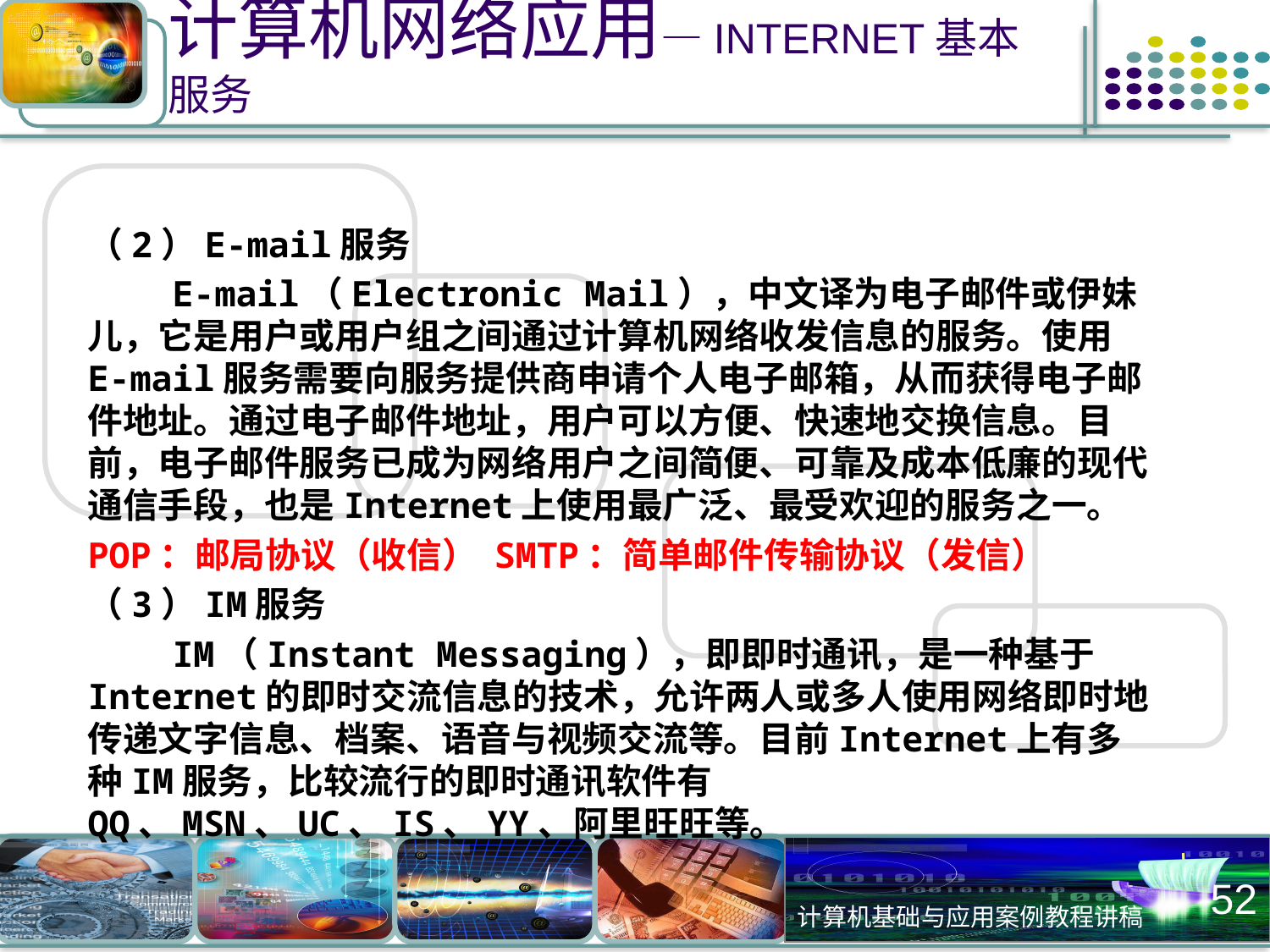

# 计算机网络应用—INTERNET基本服务
（2）E-mail服务
    E-mail（Electronic Mail），中文译为电子邮件或伊妹儿，它是用户或用户组之间通过计算机网络收发信息的服务。使用E-mail服务需要向服务提供商申请个人电子邮箱，从而获得电子邮件地址。通过电子邮件地址，用户可以方便、快速地交换信息。目前，电子邮件服务已成为网络用户之间简便、可靠及成本低廉的现代通信手段，也是Internet上使用最广泛、最受欢迎的服务之一。
POP：邮局协议（收信） SMTP：简单邮件传输协议（发信）
（3）IM服务
    IM（Instant Messaging），即即时通讯，是一种基于Internet的即时交流信息的技术，允许两人或多人使用网络即时地传递文字信息、档案、语音与视频交流等。目前Internet上有多种IM服务，比较流行的即时通讯软件有QQ、MSN、UC、IS、YY、阿里旺旺等。

52